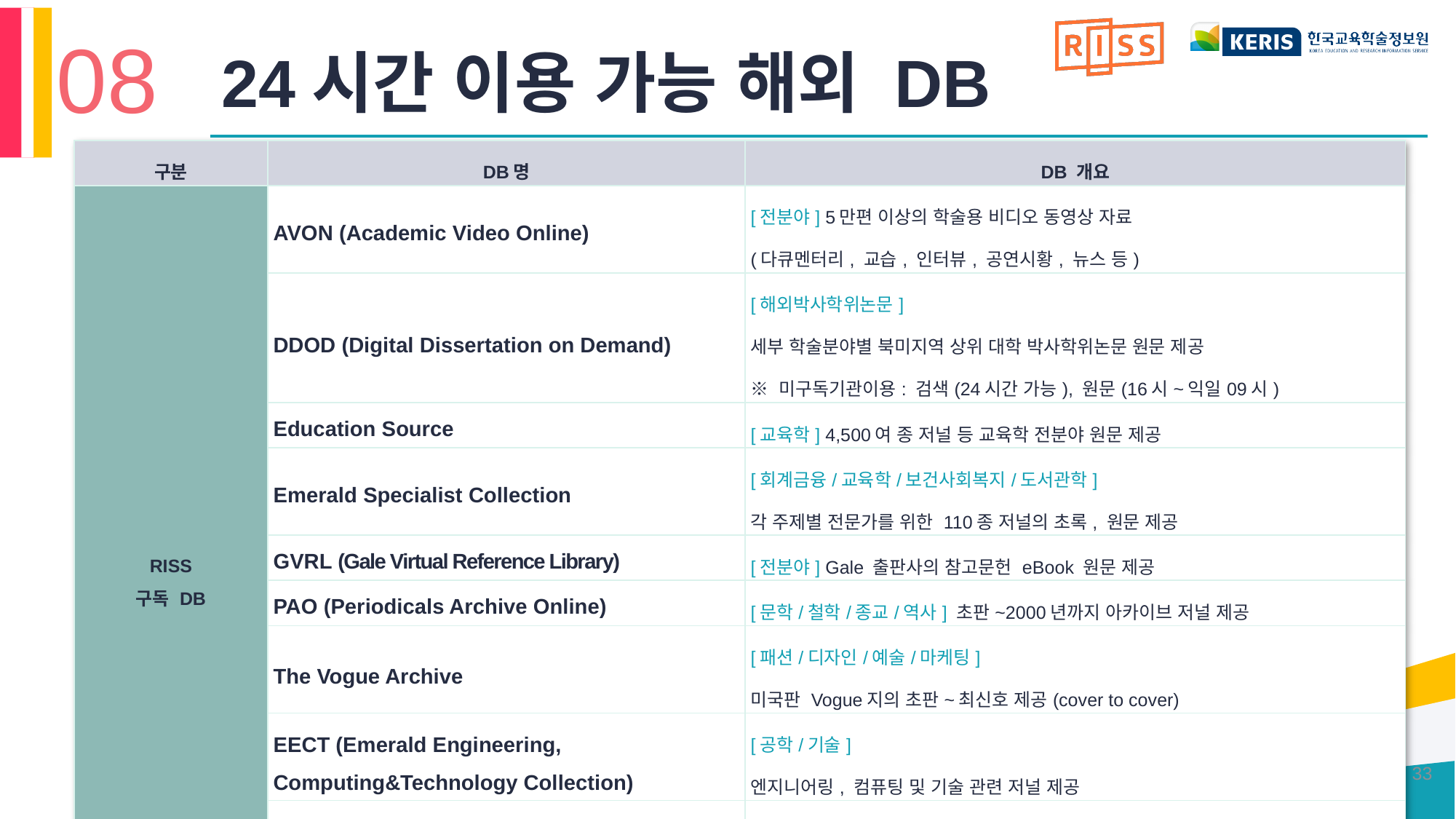

08
# 24시간 이용 가능 해외 DB
| 구분 | DB명 | DB 개요 |
| --- | --- | --- |
| RISS 구독 DB | AVON (Academic Video Online) | [전분야] 5만편 이상의 학술용 비디오 동영상 자료 (다큐멘터리, 교습, 인터뷰, 공연시황, 뉴스 등) |
|  | DDOD (Digital Dissertation on Demand) | [해외박사학위논문] 세부 학술분야별 북미지역 상위 대학 박사학위논문 원문 제공 ※ 미구독기관이용: 검색(24시간 가능), 원문(16시~익일09시) |
|  | Education Source | [교육학] 4,500여 종 저널 등 교육학 전분야 원문 제공 |
|  | Emerald Specialist Collection | [회계금융/교육학/보건사회복지/도서관학] 각 주제별 전문가를 위한 110종 저널의 초록, 원문 제공 |
|  | GVRL (Gale Virtual Reference Library) | [전분야] Gale 출판사의 참고문헌 eBook 원문 제공 |
|  | PAO (Periodicals Archive Online) | [문학/철학/종교/역사] 초판~2000년까지 아카이브 저널 제공 |
|  | The Vogue Archive | [패션/디자인/예술/마케팅] 미국판 Vogue지의 초판~최신호 제공(cover to cover) |
|  | EECT (Emerald Engineering, Computing&Technology Collection) | [공학/기술] 엔지니어링, 컴퓨팅 및 기술 관련 저널 제공 |
|  | De Gruyter e-Journal HSS Collection | [전분야] 인문 사회과학, 자연과학, 수학, 의학 등 전 분야의 저널 제공 |
|  | Music and Dance Online | [예술/체육] 음악 콘텐츠 및 학술저널 제공 |

33